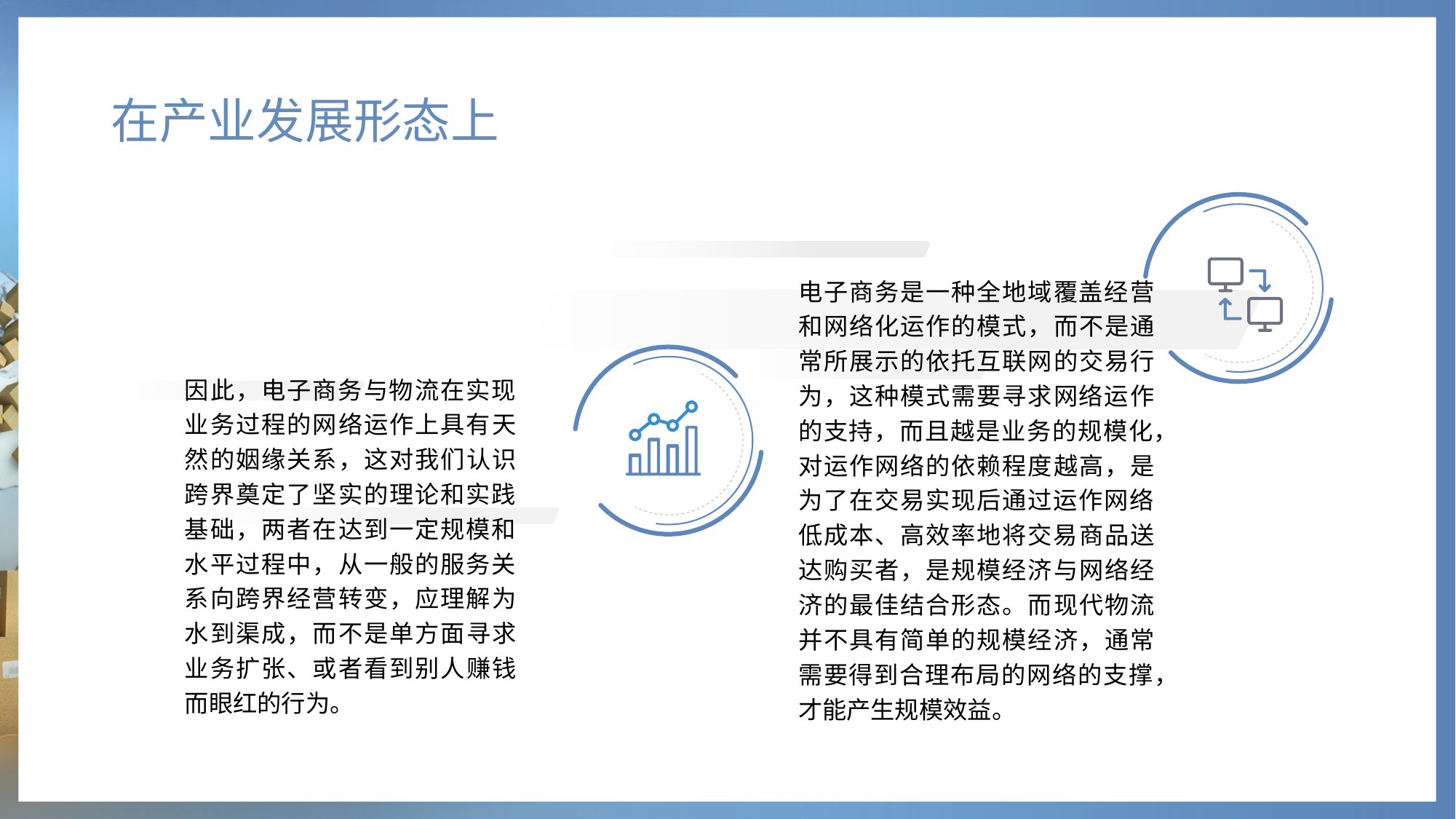

# 在产业发展形态上

电子商务是一种全地域覆盖经营和网络化运作的模式，而不是通常所展示的依托互联网的交易行为，这种模式需要寻求网络运作的支持，而且越是业务的规模化，对运作网络的依赖程度越高，是为了在交易实现后通过运作网络低成本、高效率地将交易商品送达购买者，是规模经济与网络经济的最佳结合形态。而现代物流并不具有简单的规模经济，通常需要得到合理布局的网络的支撑，才能产生规模效益。

因此，电子商务与物流在实现业务过程的网络运作上具有天然的姻缘关系，这对我们认识跨界奠定了坚实的理论和实践基础，两者在达到一定规模和水平过程中，从一般的服务关系向跨界经营转变，应理解为水到渠成，而不是单方面寻求业务扩张、或者看到别人赚钱而眼红的行为。